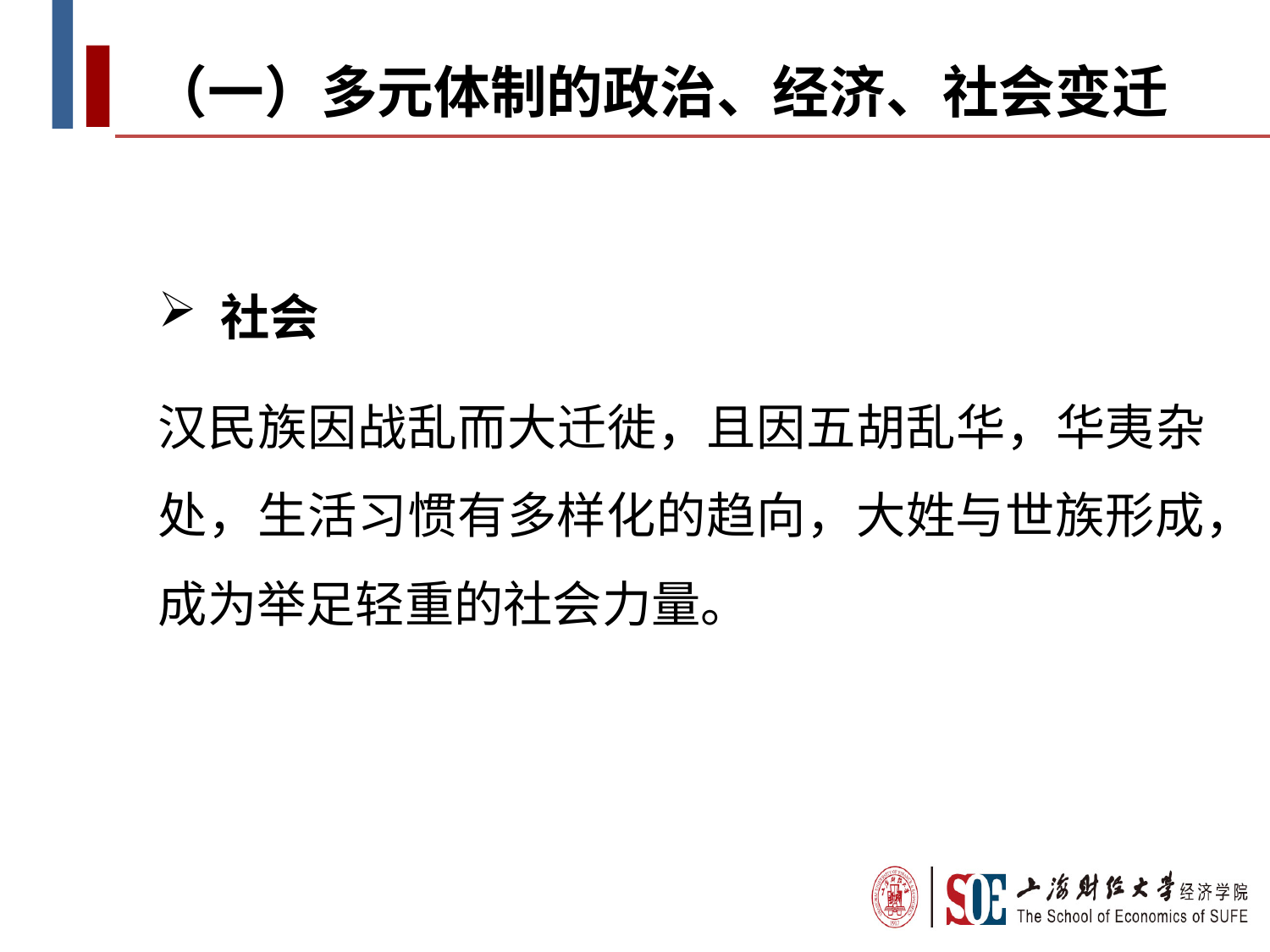

（一）多元体制的政治、经济、社会变迁
 社会
汉民族因战乱而大迁徙，且因五胡乱华，华夷杂处，生活习惯有多样化的趋向，大姓与世族形成，成为举足轻重的社会力量。